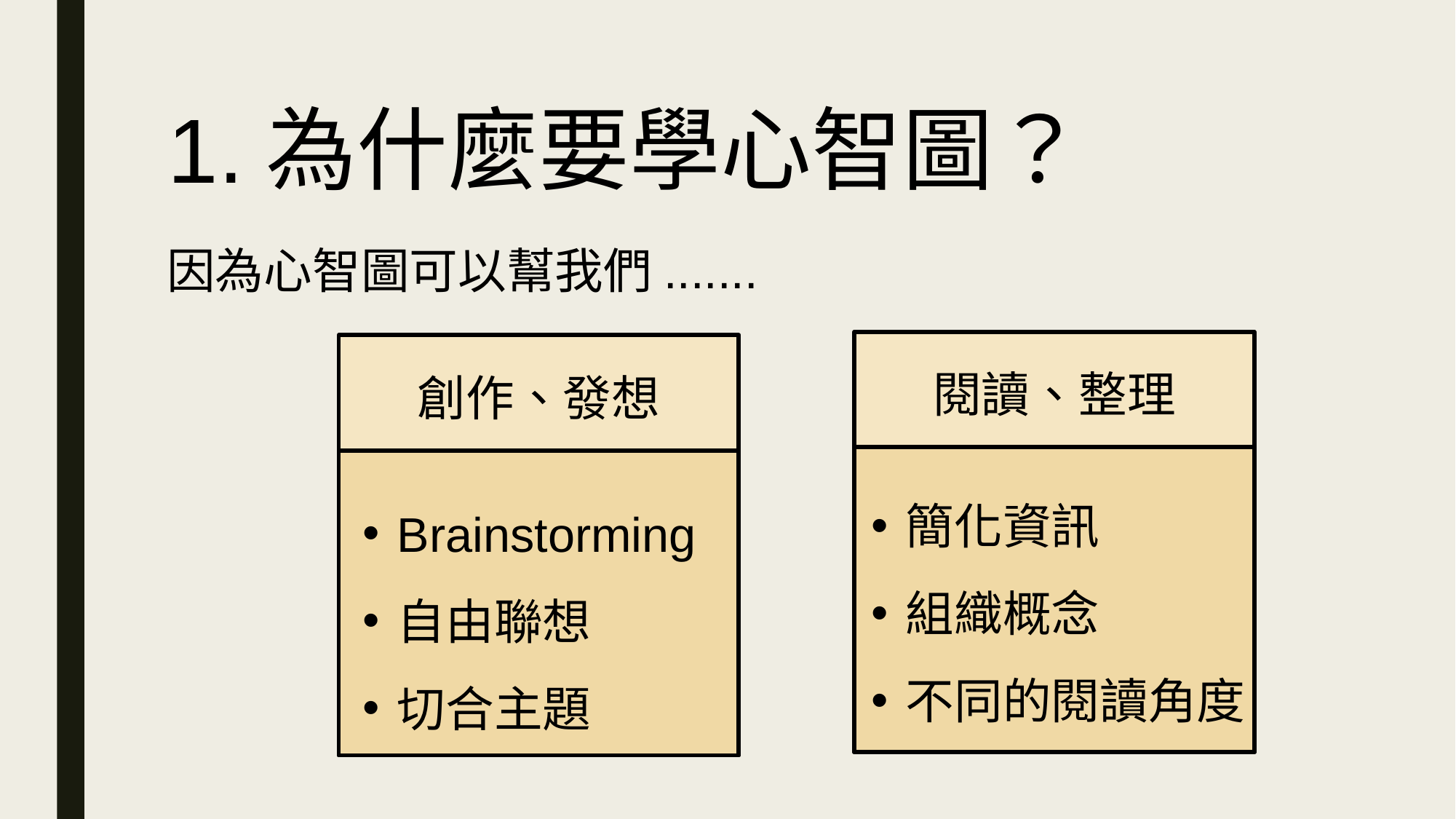

1.為什麼要學心智圖？
因為心智圖可以幫我們.......

閱讀、整理

簡化資訊
組織概念
不同的閱讀角度

創作、發想

Brainstorming
自由聯想
切合主題